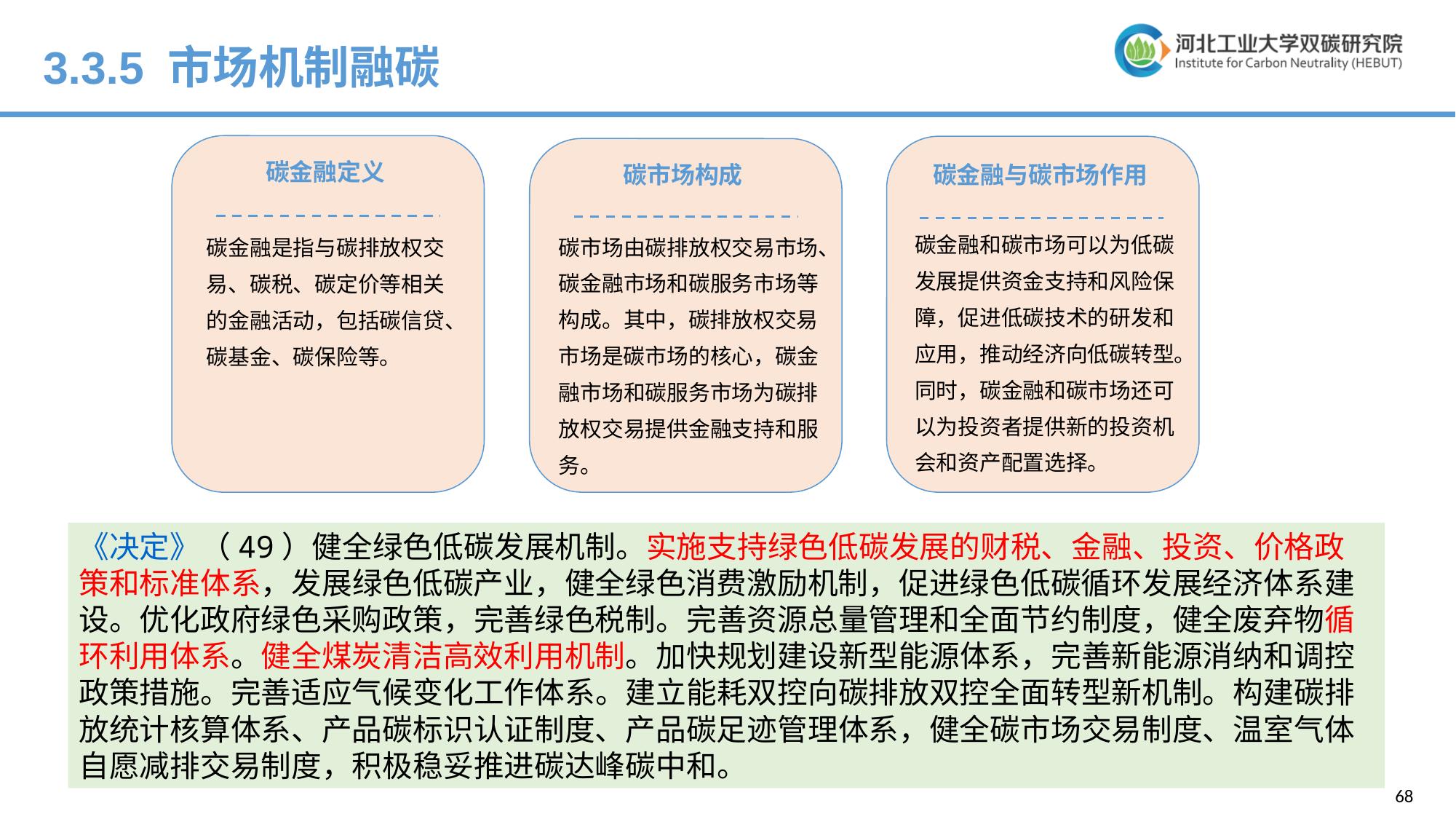

3.3.5 市场机制融碳

碳金融定义
碳金融是指与碳排放权交易、碳税、碳定价等相关的金融活动，包括碳信贷、碳基金、碳保险等。

碳市场构成
碳金融与碳市场作用
碳金融和碳市场可以为低碳发展提供资金支持和风险保障，促进低碳技术的研发和应用，推动经济向低碳转型。同时，碳金融和碳市场还可以为投资者提供新的投资机会和资产配置选择。
碳市场由碳排放权交易市场、碳金融市场和碳服务市场等构成。其中，碳排放权交易市场是碳市场的核心，碳金融市场和碳服务市场为碳排放权交易提供金融支持和服务。
《决定》（49）健全绿色低碳发展机制。实施支持绿色低碳发展的财税、金融、投资、价格政策和标准体系，发展绿色低碳产业，健全绿色消费激励机制，促进绿色低碳循环发展经济体系建设。优化政府绿色采购政策，完善绿色税制。完善资源总量管理和全面节约制度，健全废弃物循环利用体系。健全煤炭清洁高效利用机制。加快规划建设新型能源体系，完善新能源消纳和调控政策措施。完善适应气候变化工作体系。建立能耗双控向碳排放双控全面转型新机制。构建碳排放统计核算体系、产品碳标识认证制度、产品碳足迹管理体系，健全碳市场交易制度、温室气体自愿减排交易制度，积极稳妥推进碳达峰碳中和。
68